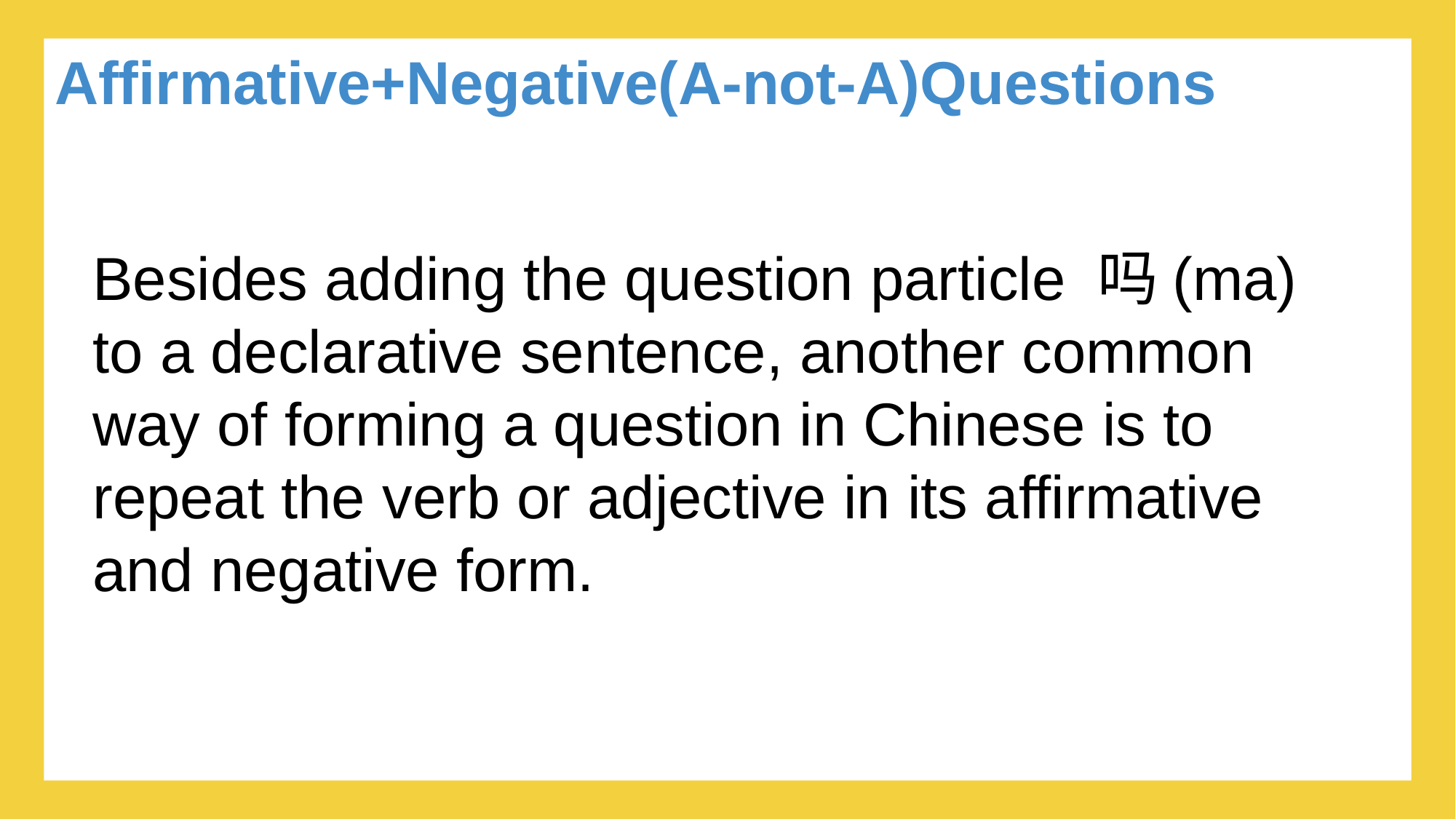

Affirmative+Negative(A-not-A)Questions
ive
#

Besides adding the question particle 吗(ma) to a declarative sentence, another common way of forming a question in Chinese is to repeat the verb or adjective in its affirmative and negative form.